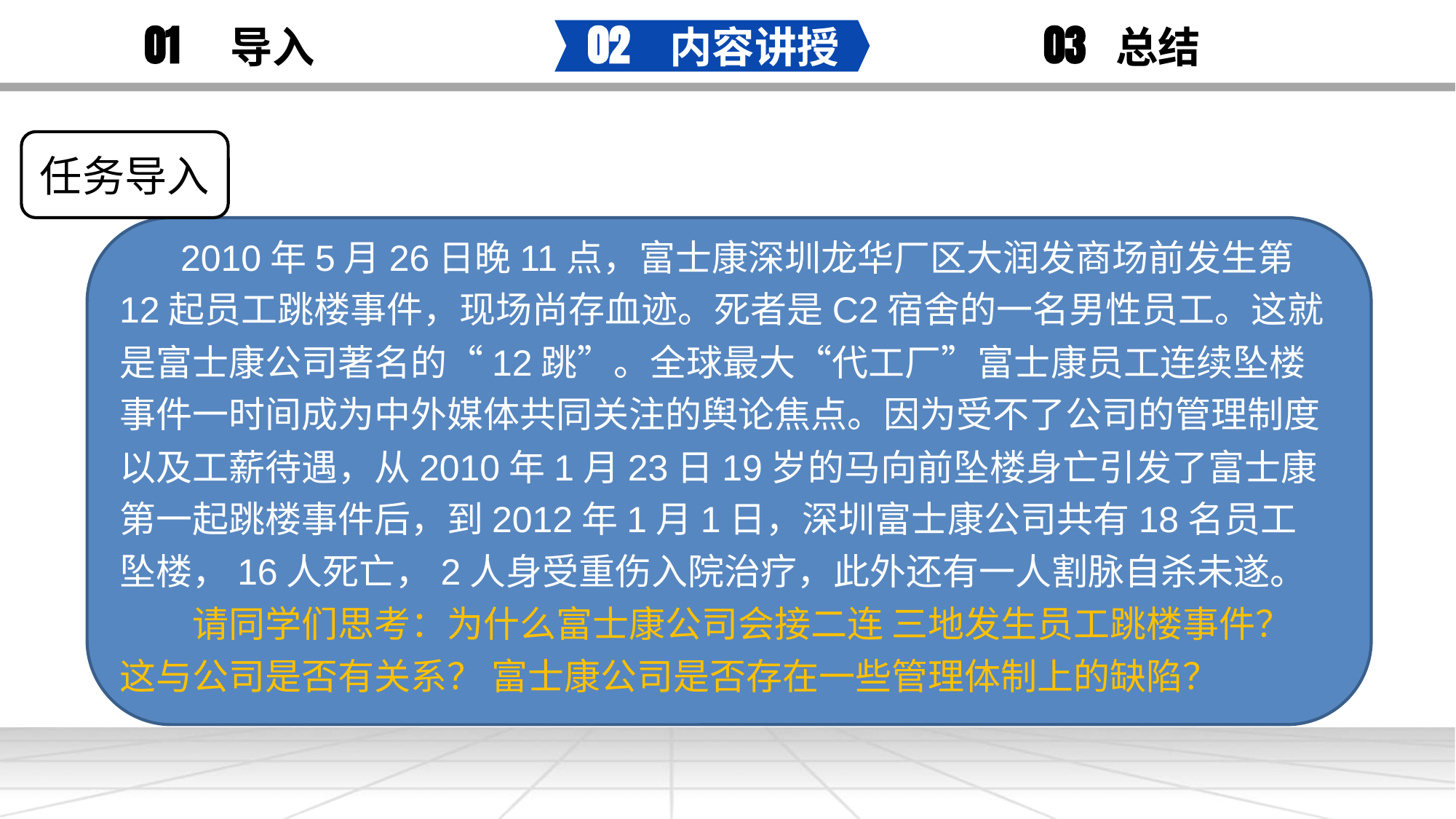

02   内容讲授
03  总结
01    导入

添加
标题
任务导入

      2010年5月26日晚11点，富士康深圳龙华厂区大润发商场前发生第12起员工跳楼事件，现场尚存血迹。死者是C2宿舍的一名男性员工。这就是富士康公司著名的“12跳”。全球最大“代工厂”富士康员工连续坠楼事件一时间成为中外媒体共同关注的舆论焦点。因为受不了公司的管理制度以及工薪待遇，从2010年1月23日19岁的马向前坠楼身亡引发了富士康第一起跳楼事件后，到2012年1月1日，深圳富士康公司共有18名员工坠楼，16人死亡，2人身受重伤入院治疗，此外还有一人割脉自杀未遂。
　　请同学们思考：为什么富士康公司会接二连 三地发生员工跳楼事件？这与公司是否有关系？ 富士康公司是否存在一些管理体制上的缺陷？